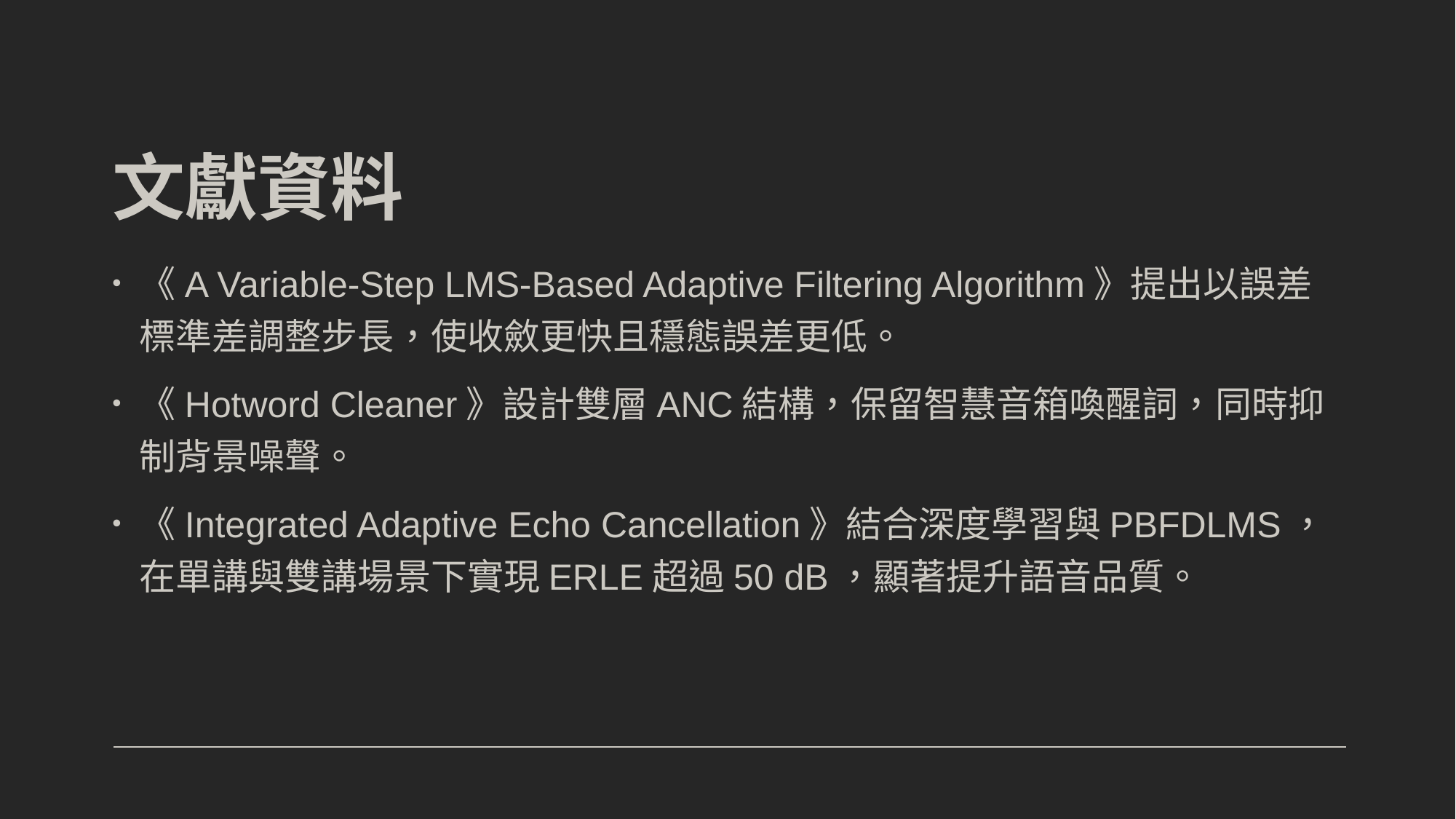

# 文獻資料
《A Variable-Step LMS-Based Adaptive Filtering Algorithm》提出以誤差標準差調整步長，使收斂更快且穩態誤差更低。
《Hotword Cleaner》設計雙層ANC結構，保留智慧音箱喚醒詞，同時抑制背景噪聲。
《Integrated Adaptive Echo Cancellation》結合深度學習與PBFDLMS，在單講與雙講場景下實現ERLE超過50 dB，顯著提升語音品質。